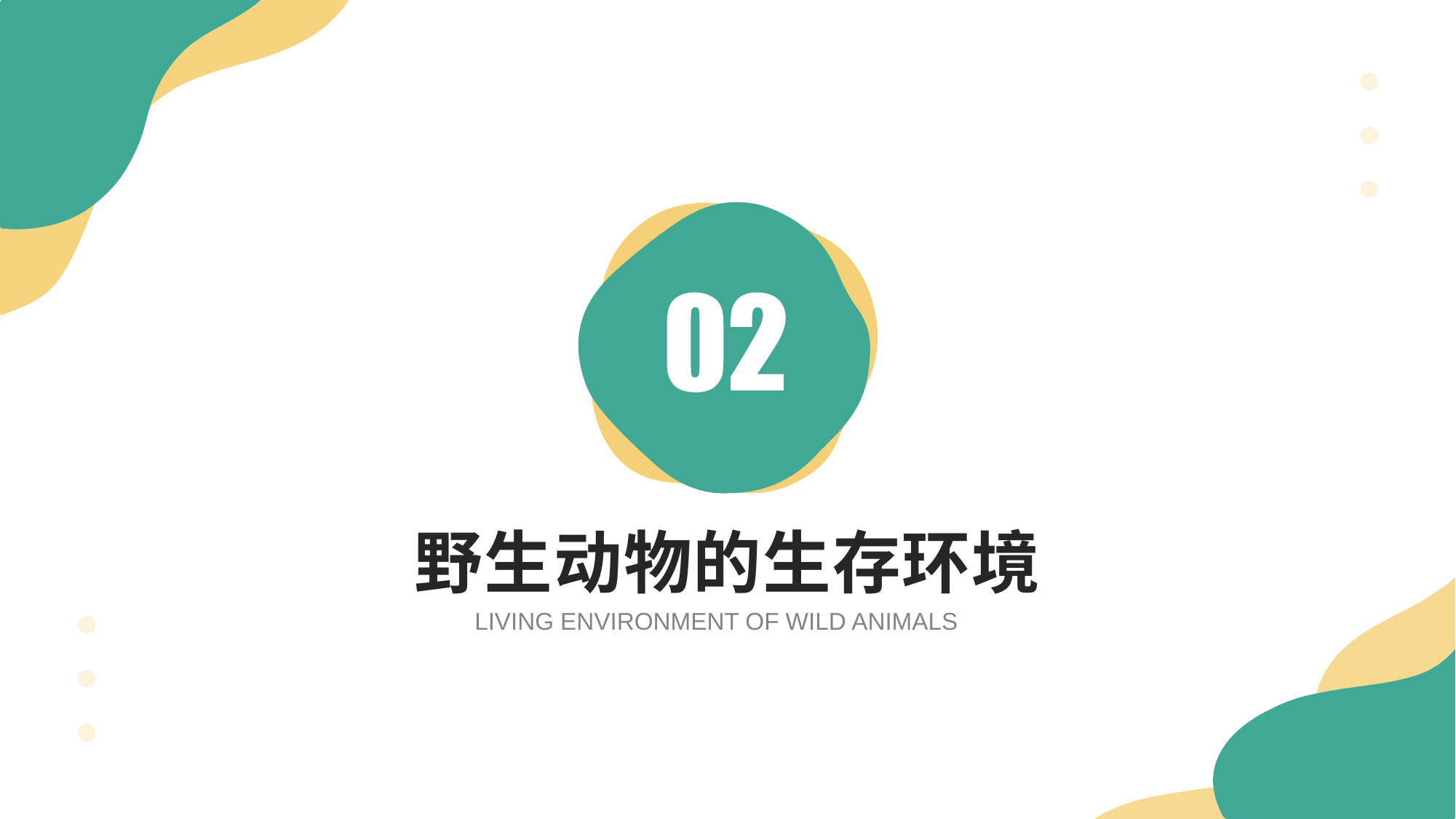

02

野生动物的生存环境

LIVING ENVIRONMENT OF WILD ANIMALS